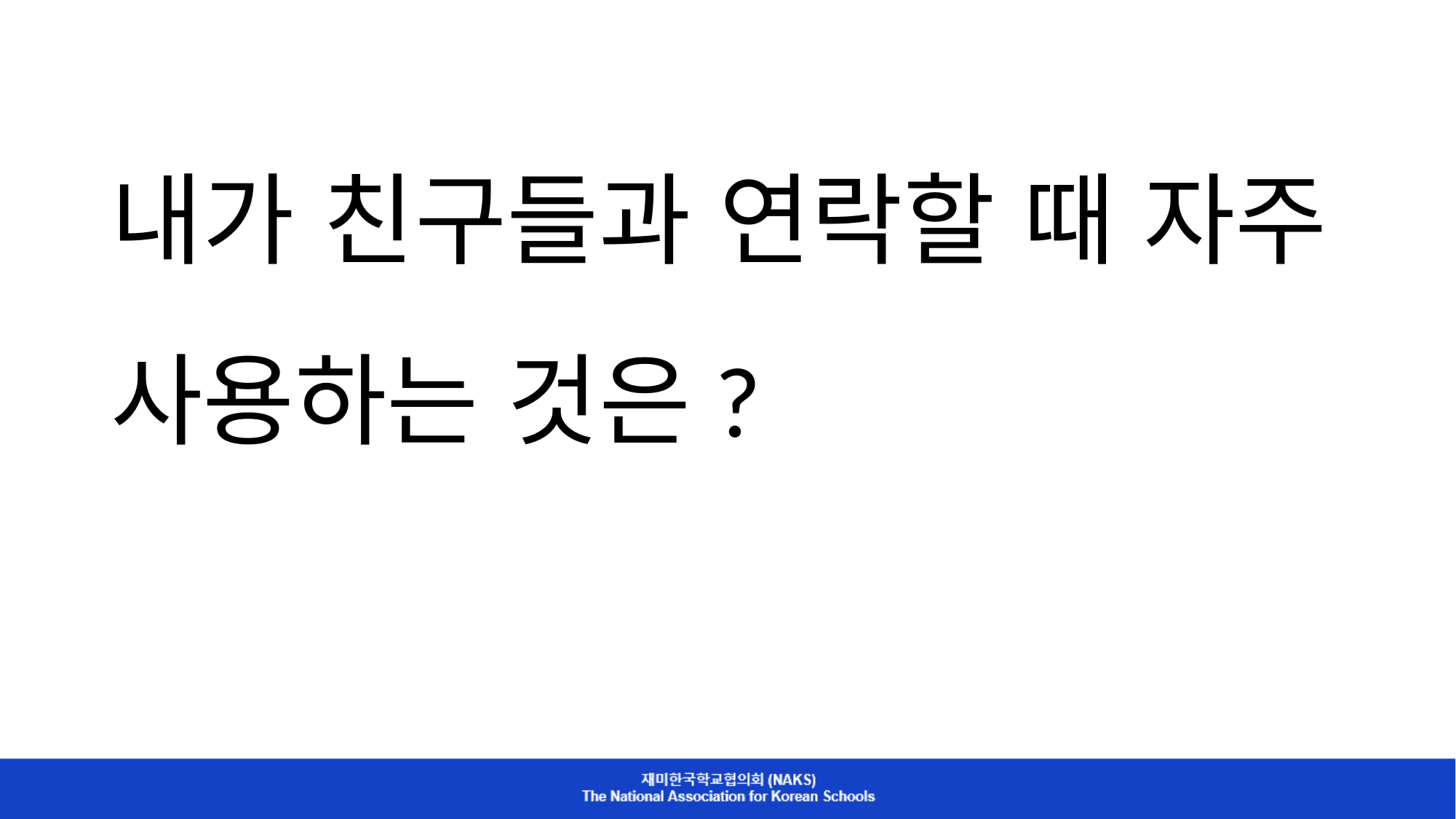

내가 친구들과 연락할 때 자주 사용하는 것은?